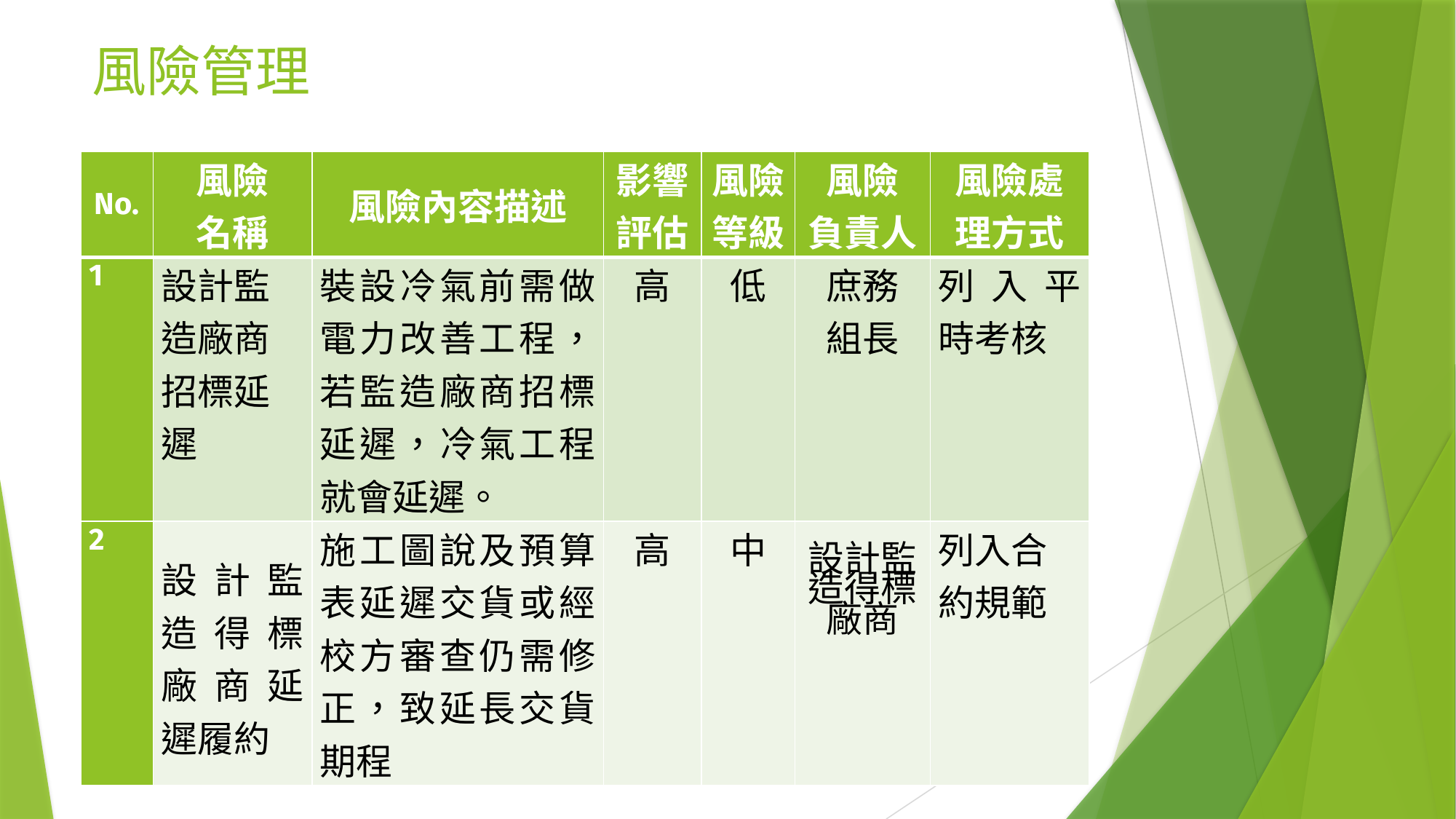

# 風險管理
| No. | 風險 名稱 | 風險內容描述 | 影響評估 | 風險等級 | 風險 負責人 | 風險處理方式 |
| --- | --- | --- | --- | --- | --- | --- |
| 1 | 設計監造廠商招標延遲 | 裝設冷氣前需做電力改善工程，若監造廠商招標延遲，冷氣工程就會延遲。 | 高 | 低 | 庶務 組長 | 列入平時考核 |
| 2 | 設計監造得標廠商延遲履約 | 施工圖說及預算表延遲交貨或經校方審查仍需修正，致延長交貨期程 | 高 | 中 | 設計監造得標廠商 | 列入合約規範 |